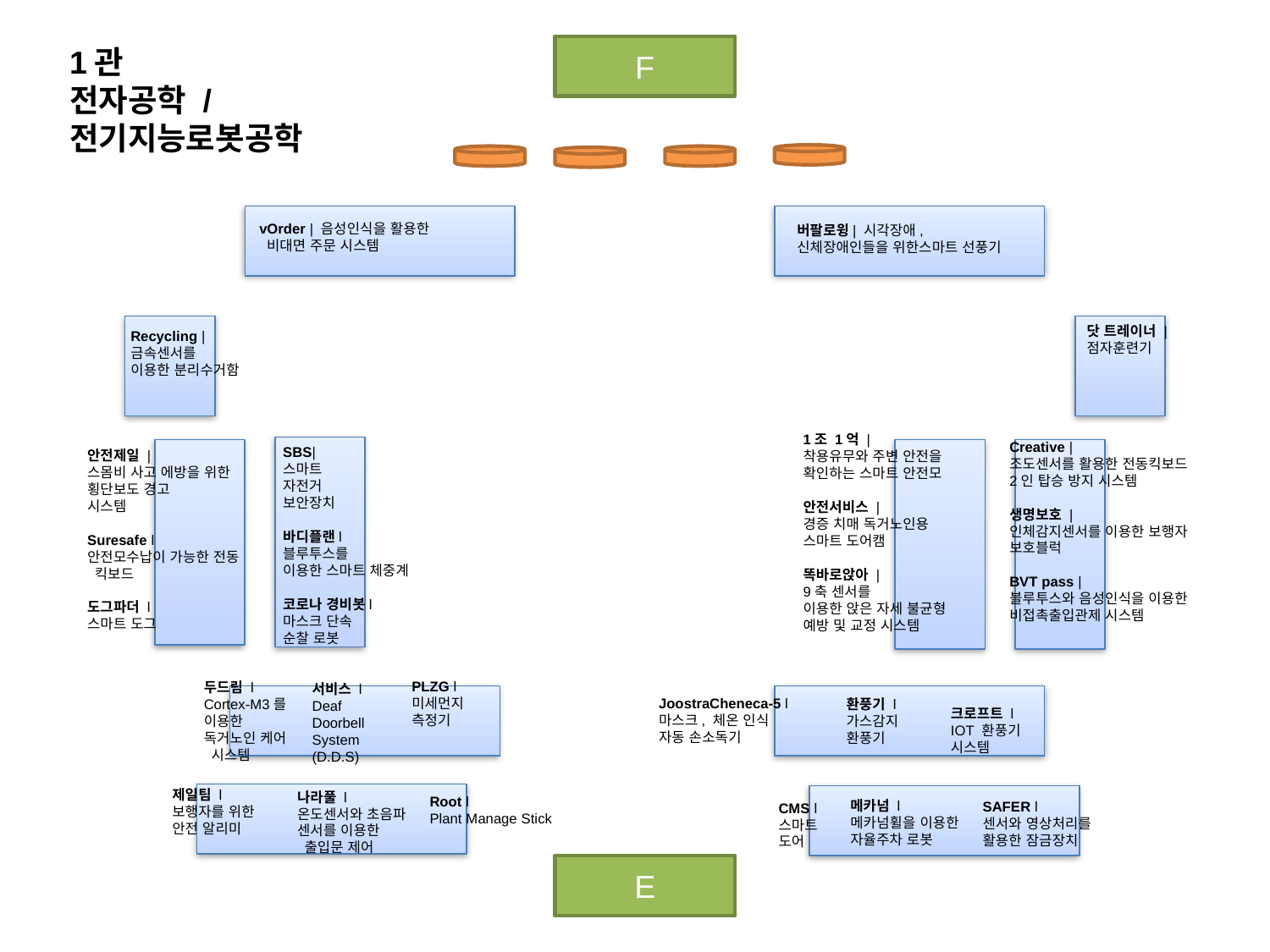

1관
전자공학 /
전기지능로봇공학
F

vOrder | 음성인식을 활용한
 비대면 주문 시스템
버팔로윙| 시각장애,
신체장애인들을 위한스마트 선풍기

닷 트레이너 |
점자훈련기
Recycling |
금속센서를
이용한 분리수거함
1조 1억 |
착용유무와 주변 안전을
확인하는 스마트 안전모

안전서비스 |
경증 치매 독거노인용
스마트 도어캠

똑바로앉아 |
9축 센서를
이용한 앉은 자세 불균형 예방 및 교정 시스템

Creative |
조도센서를 활용한 전동킥보드
2인 탑승 방지 시스템

생명보호 |
인체감지센서를 이용한 보행자
보호블럭

BVT pass |
블루투스와 음성인식을 이용한
비접촉출입관제 시스템

SBS|
스마트
자전거
보안장치

바디플랜l
블루투스를
이용한 스마트 체중계

코로나 경비봇l
마스크 단속
순찰 로봇

안전제일 |
스몸비 사고 에방을 위한 횡단보도 경고
시스템

Suresafe l
안전모수납이 가능한 전동
 킥보드

도그파더 l
스마트 도그
PLZG l
미세먼지
측정기
두드림 l
Cortex-M3를 이용한 독거노인 케어
 시스템
서비스 l
Deaf Doorbell System
(D.D.S)

JoostraCheneca-5 l
마스크, 체온 인식
자동 손소독기
환풍기 l
가스감지
환풍기
크로프트 l
IOT 환풍기
시스템

제일팀 l
보행자를 위한
안전 알리미
나라풀 l
온도센서와 초음파 센서를 이용한
 출입문 제어

Root l
Plant Manage Stick
메카넘 l
메카넘휠을 이용한 자율주차 로봇
SAFER l
센서와 영상처리를 활용한 잠금장치
CMS l
스마트
도어
E